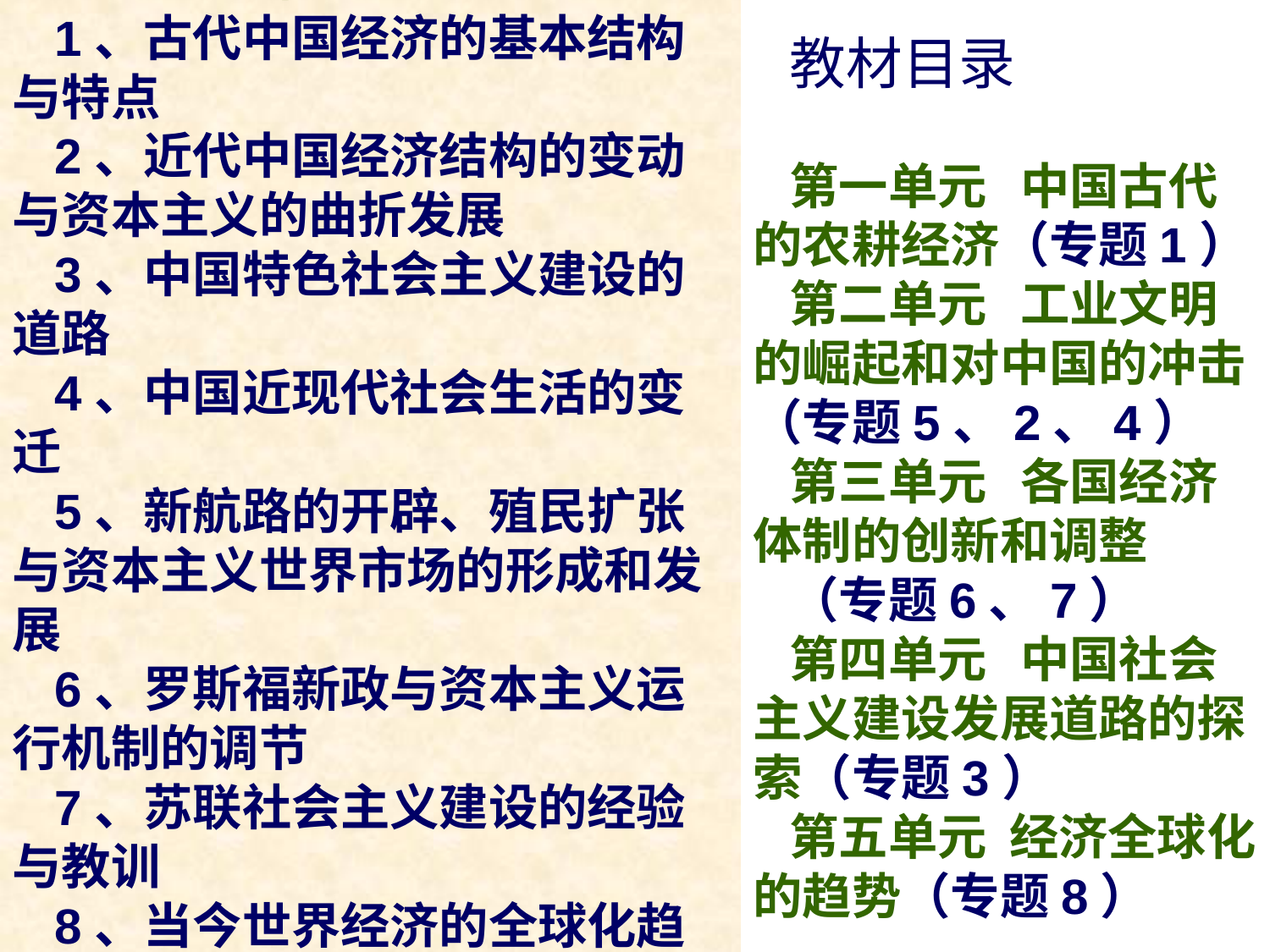

课 程 标 准
1、古代中国经济的基本结构与特点
2、近代中国经济结构的变动与资本主义的曲折发展
3、中国特色社会主义建设的道路
4、中国近现代社会生活的变迁
5、新航路的开辟、殖民扩张与资本主义世界市场的形成和发展
6、罗斯福新政与资本主义运行机制的调节
7、苏联社会主义建设的经验与教训
8、当今世界经济的全球化趋势
教材目录

第一单元   中国古代的农耕经济（专题1）
第二单元   工业文明的崛起和对中国的冲击（专题5、2、4）
第三单元   各国经济体制的创新和调整
（专题6、7）
第四单元   中国社会主义建设发展道路的探索（专题3）
第五单元  经济全球化的趋势（专题8）